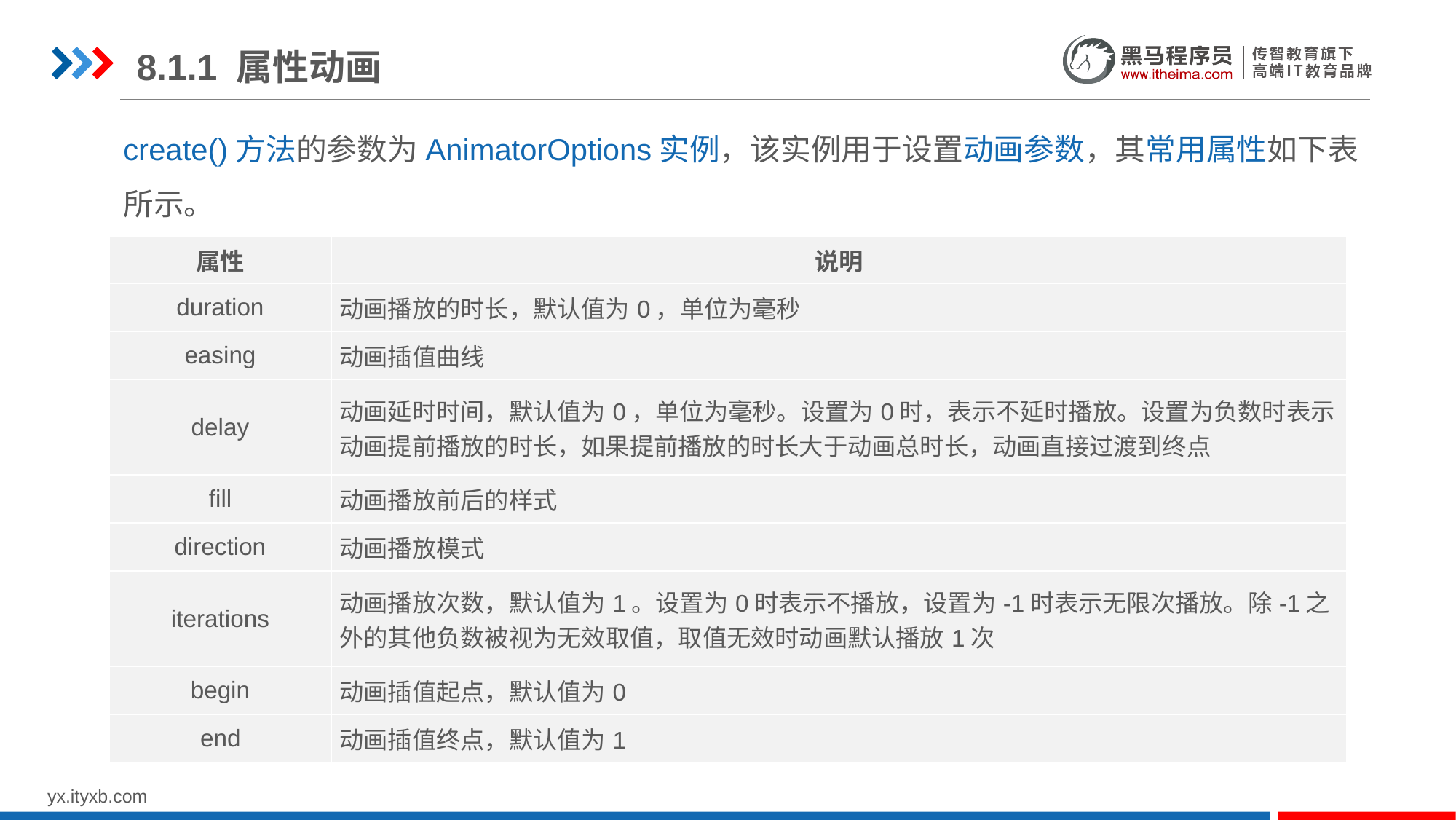

8.1.1 属性动画
create()方法的参数为AnimatorOptions实例，该实例用于设置动画参数，其常用属性如下表所示。
| 属性 | 说明 |
| --- | --- |
| duration | 动画播放的时长，默认值为0，单位为毫秒 |
| easing | 动画插值曲线 |
| delay | 动画延时时间，默认值为0，单位为毫秒。设置为0时，表示不延时播放。设置为负数时表示动画提前播放的时长，如果提前播放的时长大于动画总时长，动画直接过渡到终点 |
| fill | 动画播放前后的样式 |
| direction | 动画播放模式 |
| iterations | 动画播放次数，默认值为1。设置为0时表示不播放，设置为-1时表示无限次播放。除-1之外的其他负数被视为无效取值，取值无效时动画默认播放1次 |
| begin | 动画插值起点，默认值为0 |
| end | 动画插值终点，默认值为1 |